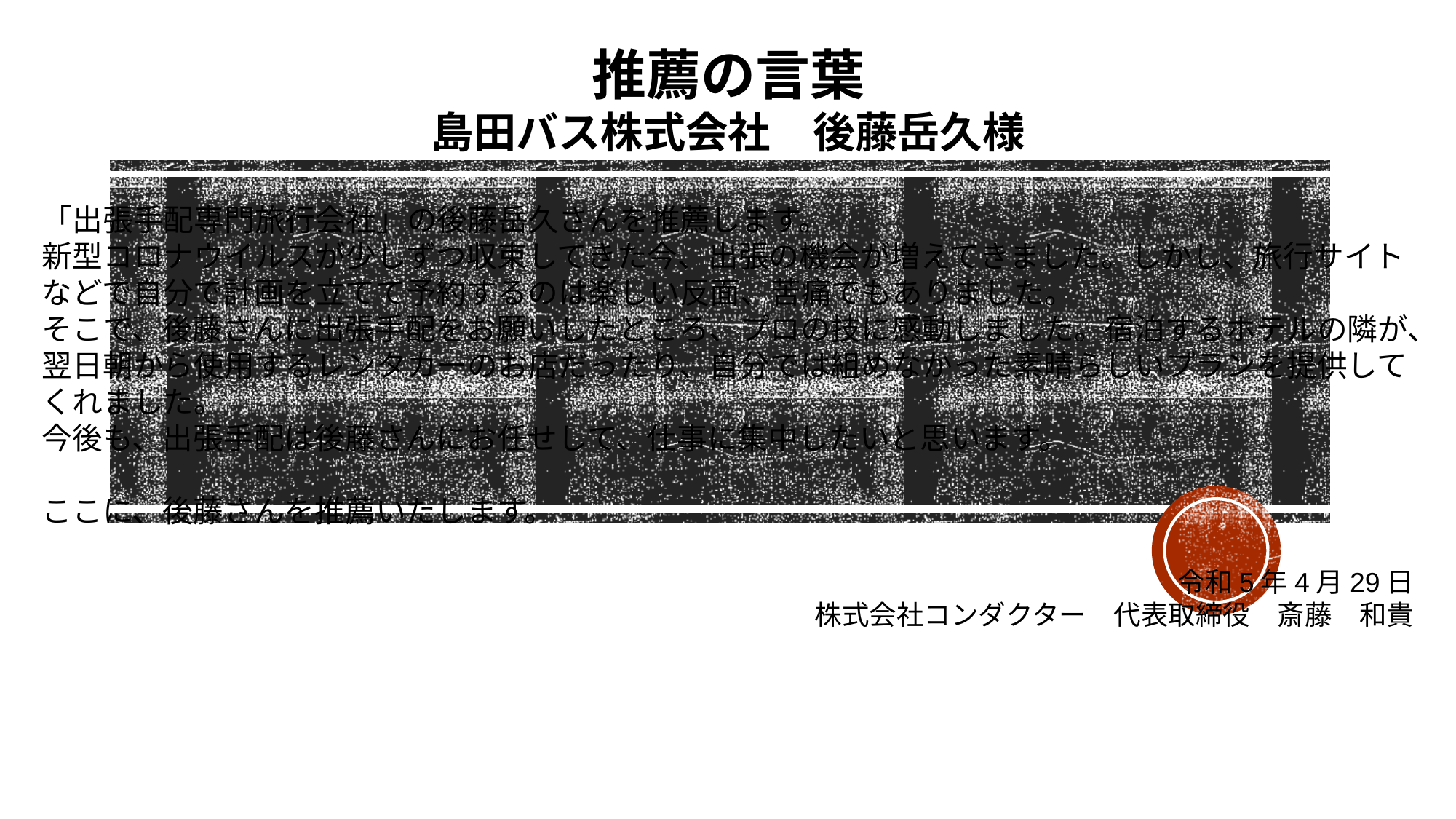

推薦の言葉
島田バス株式会社　後藤岳久様

「出張手配専門旅行会社」の後藤岳久さんを推薦します。
新型コロナウイルスが少しずつ収束してきた今、出張の機会が増えてきました。しかし、旅行サイトなどで自分で計画を立てて予約するのは楽しい反面、苦痛でもありました。
そこで、後藤さんに出張手配をお願いしたところ、プロの技に感動しました。宿泊するホテルの隣が、翌日朝から使用するレンタカーのお店だったり、自分では組めなかった素晴らしいプランを提供してくれました。
今後も、出張手配は後藤さんにお任せして、仕事に集中したいと思います。

ここに、後藤さんを推薦いたします。

令和5年4月29日
株式会社コンダクター　代表取締役　斎藤　和貴